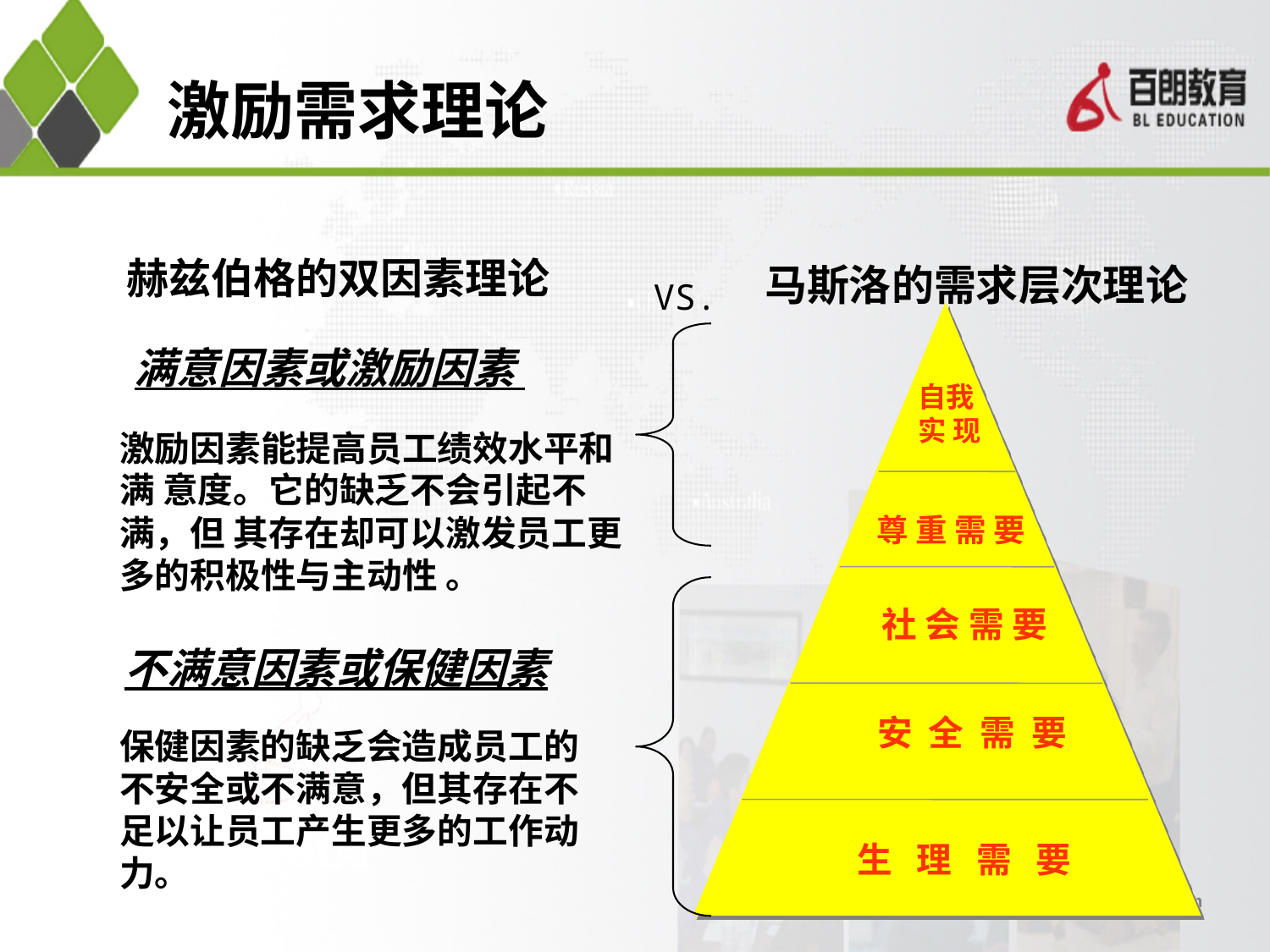

激励需求理论
赫兹伯格的双因素理论
马斯洛的需求层次理论
VS.

满意因素或激励因素
自我
实 现

尊 重 需 要

社 会 需 要

安  全  需  要

生   理   需   要
激励因素能提高员工绩效水平和满 意度。它的缺乏不会引起不满，但 其存在却可以激发员工更多的积极性与主动性 。

不满意因素或保健因素
保健因素的缺乏会造成员工的 不安全或不满意，但其存在不 足以让员工产生更多的工作动力。